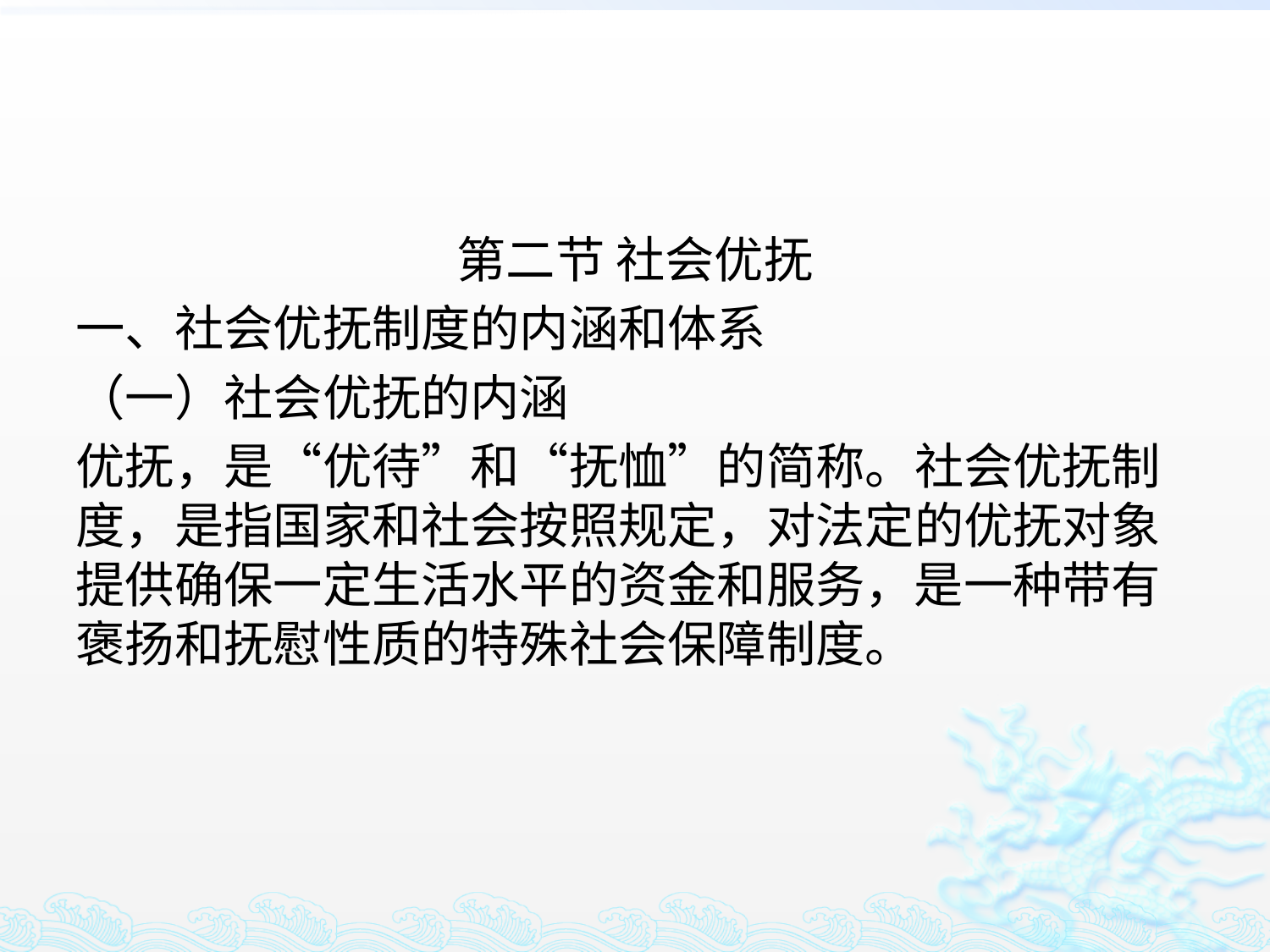

#
第二节 社会优抚
一、社会优抚制度的内涵和体系
（一）社会优抚的内涵
优抚，是“优待”和“抚恤”的简称。社会优抚制度，是指国家和社会按照规定，对法定的优抚对象提供确保一定生活水平的资金和服务，是一种带有褒扬和抚慰性质的特殊社会保障制度。